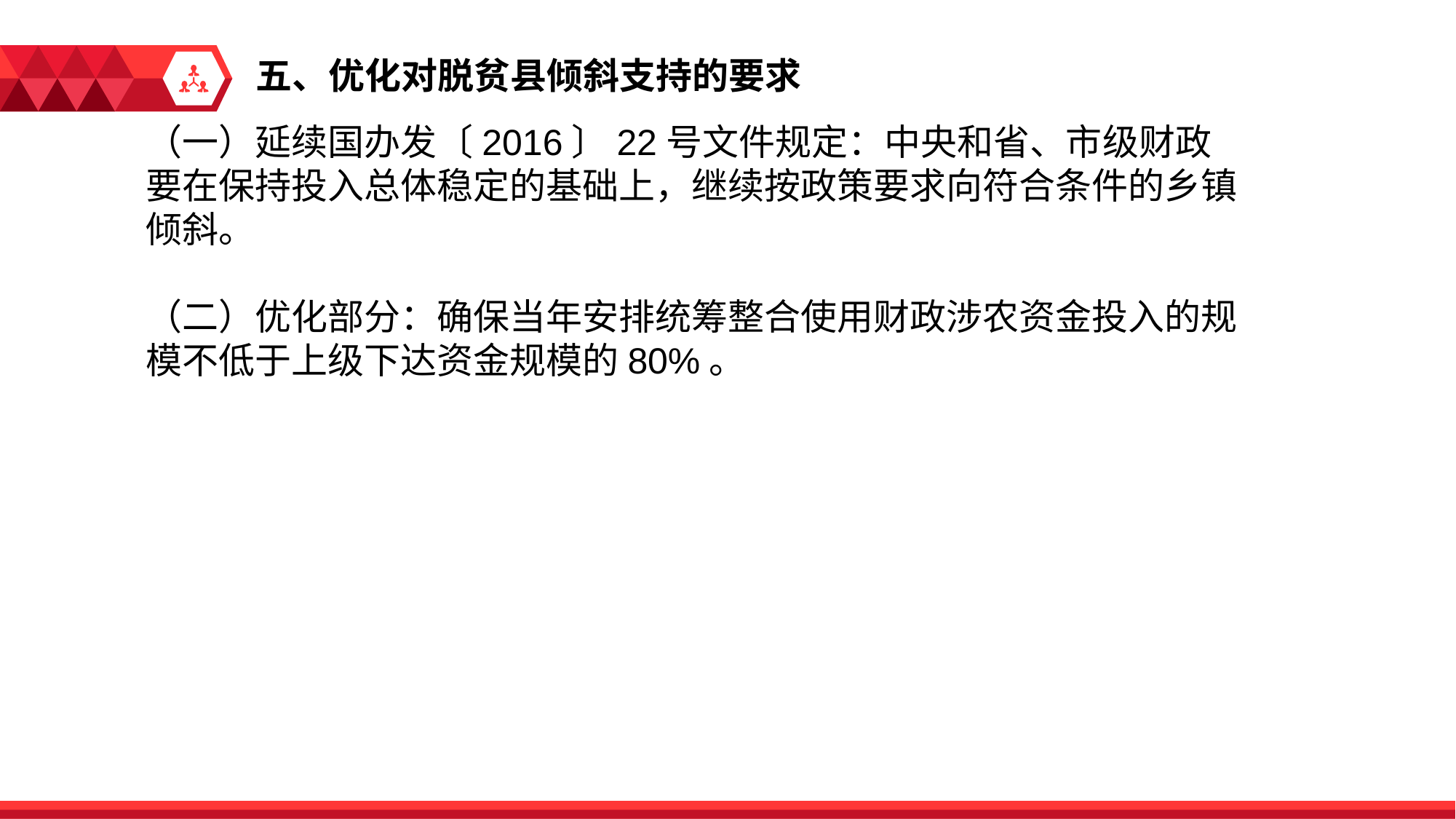

五、优化对脱贫县倾斜支持的要求
（一）延续国办发〔2016〕22号文件规定：中央和省、市级财政要在保持投入总体稳定的基础上，继续按政策要求向符合条件的乡镇倾斜。

（二）优化部分：确保当年安排统筹整合使用财政涉农资金投入的规模不低于上级下达资金规模的80%。